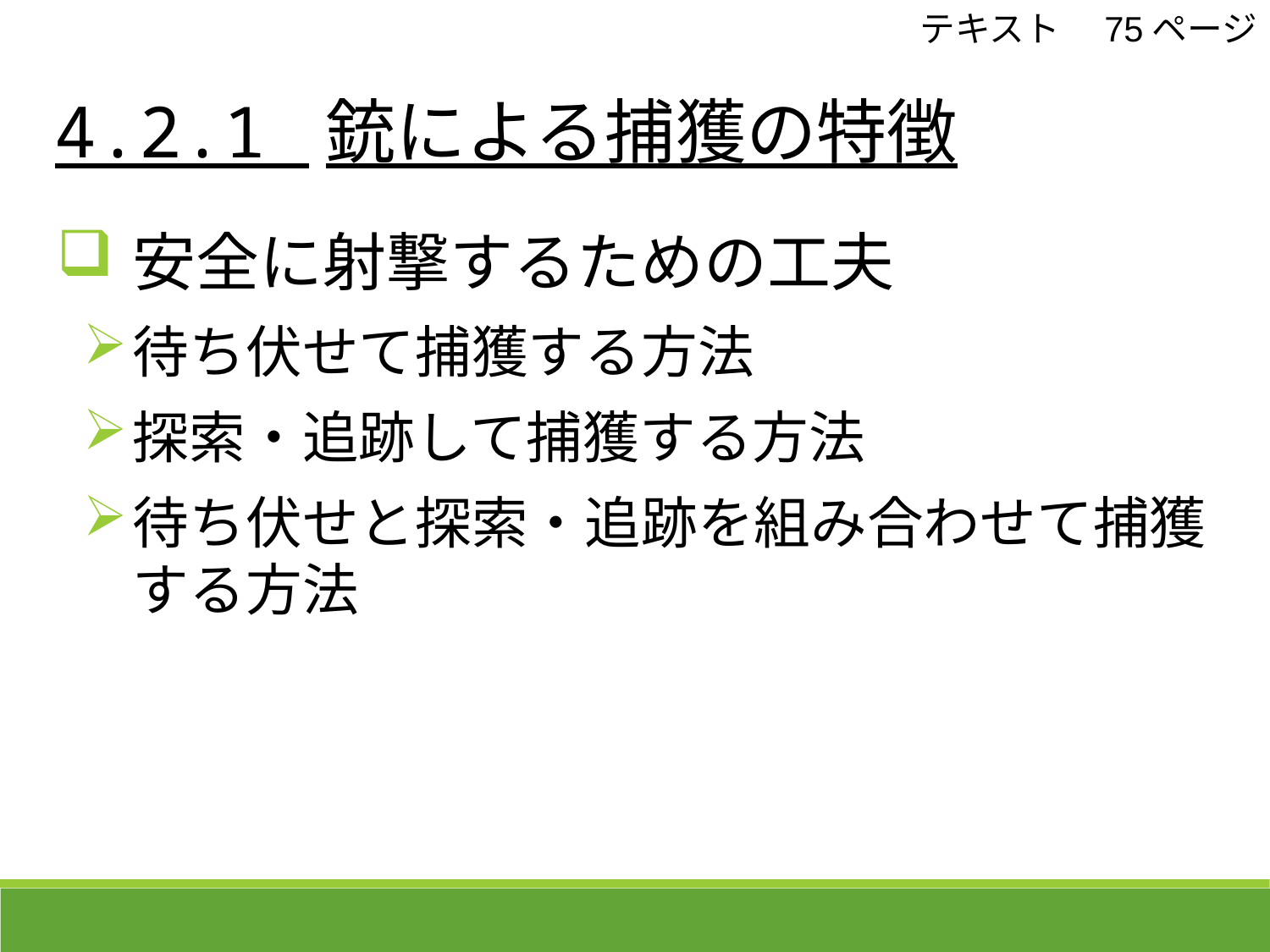

4.2.1 銃による捕獲の特徴
テキスト　75ページ
安全に射撃するための工夫
待ち伏せて捕獲する方法
探索・追跡して捕獲する方法
待ち伏せと探索・追跡を組み合わせて捕獲する方法